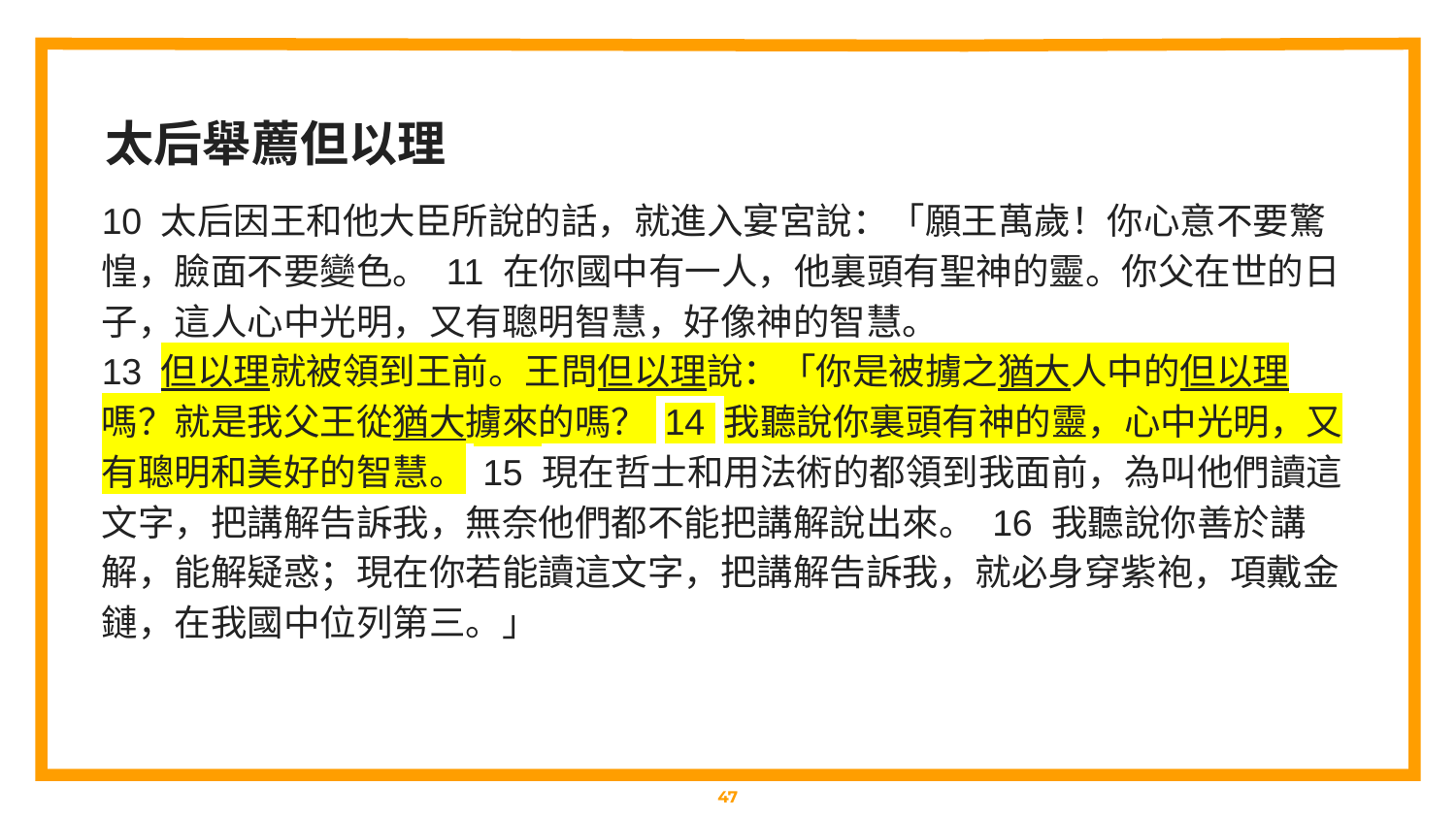

太后舉薦但以理
10 太后因王和他大臣所說的話，就進入宴宮說：「願王萬歲！你心意不要驚惶，臉面不要變色。 11 在你國中有一人，他裏頭有聖神的靈。你父在世的日子，這人心中光明，又有聰明智慧，好像神的智慧。
13 但以理就被領到王前。王問但以理說：「你是被擄之猶大人中的但以理嗎？就是我父王從猶大擄來的嗎？ 14 我聽說你裏頭有神的靈，心中光明，又有聰明和美好的智慧。 15 現在哲士和用法術的都領到我面前，為叫他們讀這文字，把講解告訴我，無奈他們都不能把講解說出來。 16 我聽說你善於講解，能解疑惑；現在你若能讀這文字，把講解告訴我，就必身穿紫袍，項戴金鏈，在我國中位列第三。」
47